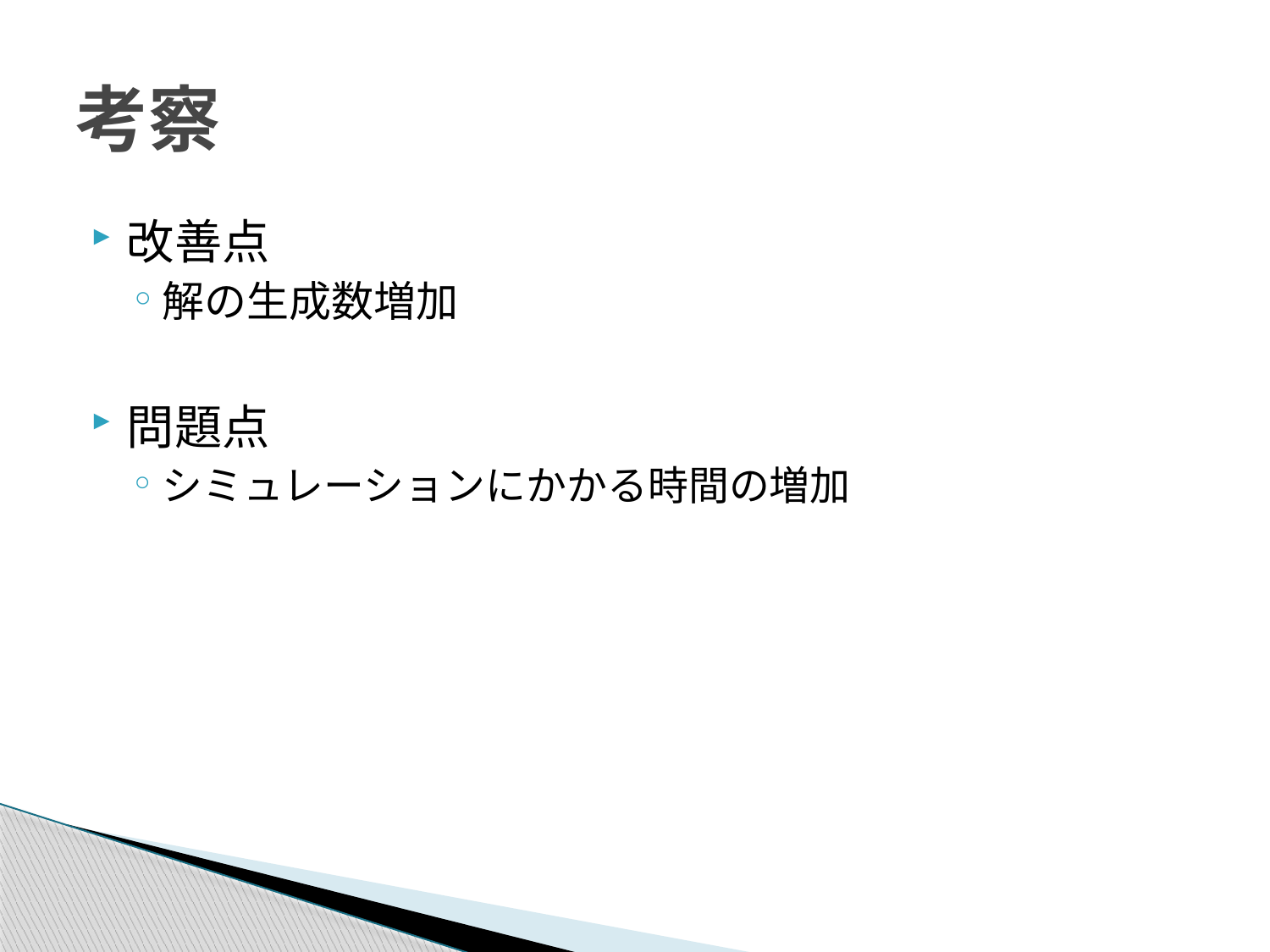

# 考察
改善点
解の生成数増加

問題点
シミュレーションにかかる時間の増加